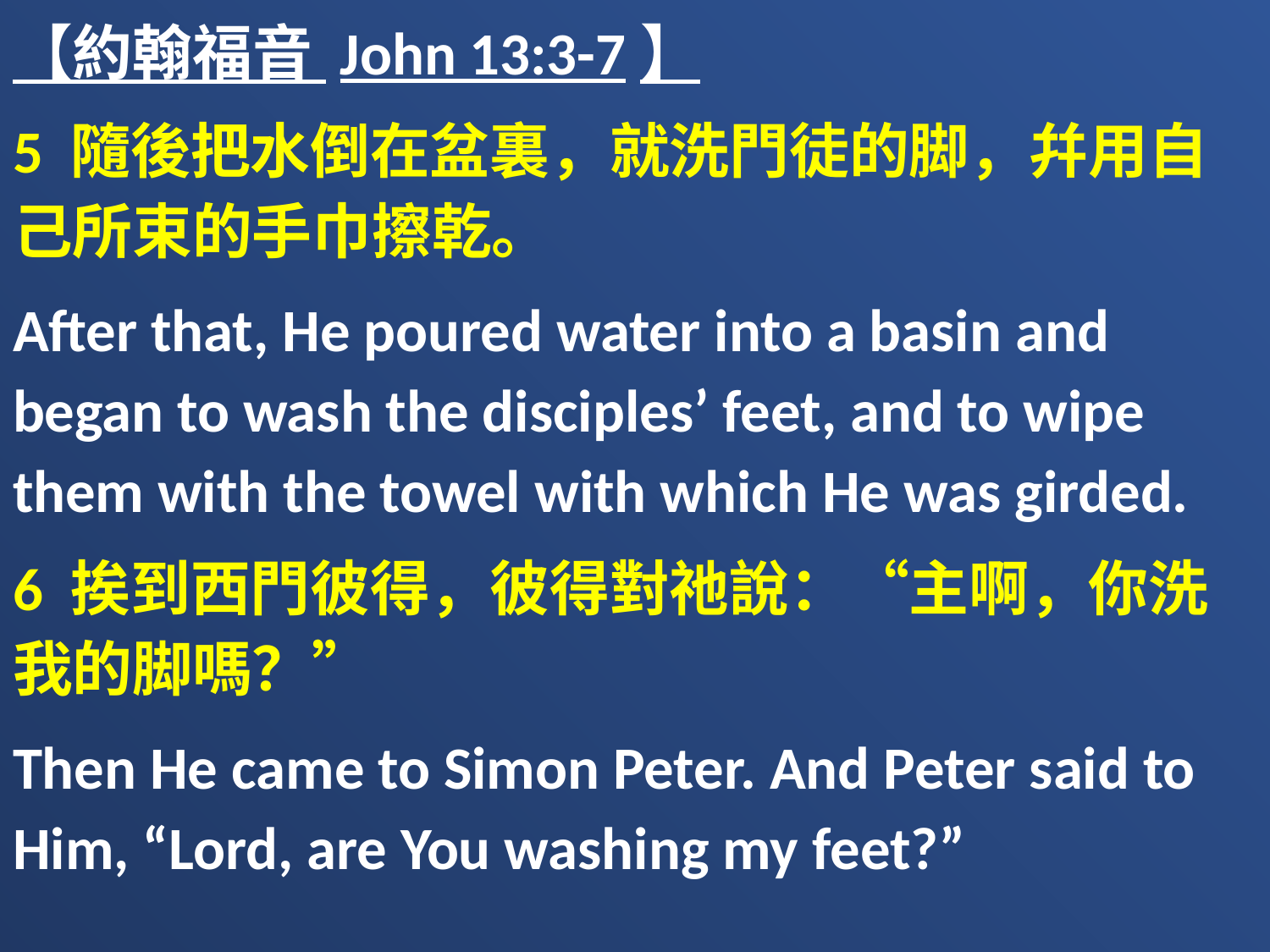

【約翰福音 John 13:3-7】
5 隨後把水倒在盆裏，就洗門徒的脚，幷用自己所束的手巾擦乾。
After that, He poured water into a basin and began to wash the disciples’ feet, and to wipe them with the towel with which He was girded.
6 挨到西門彼得，彼得對祂說：“主啊，你洗我的脚嗎？”
Then He came to Simon Peter. And Peter said to Him, “Lord, are You washing my feet?”